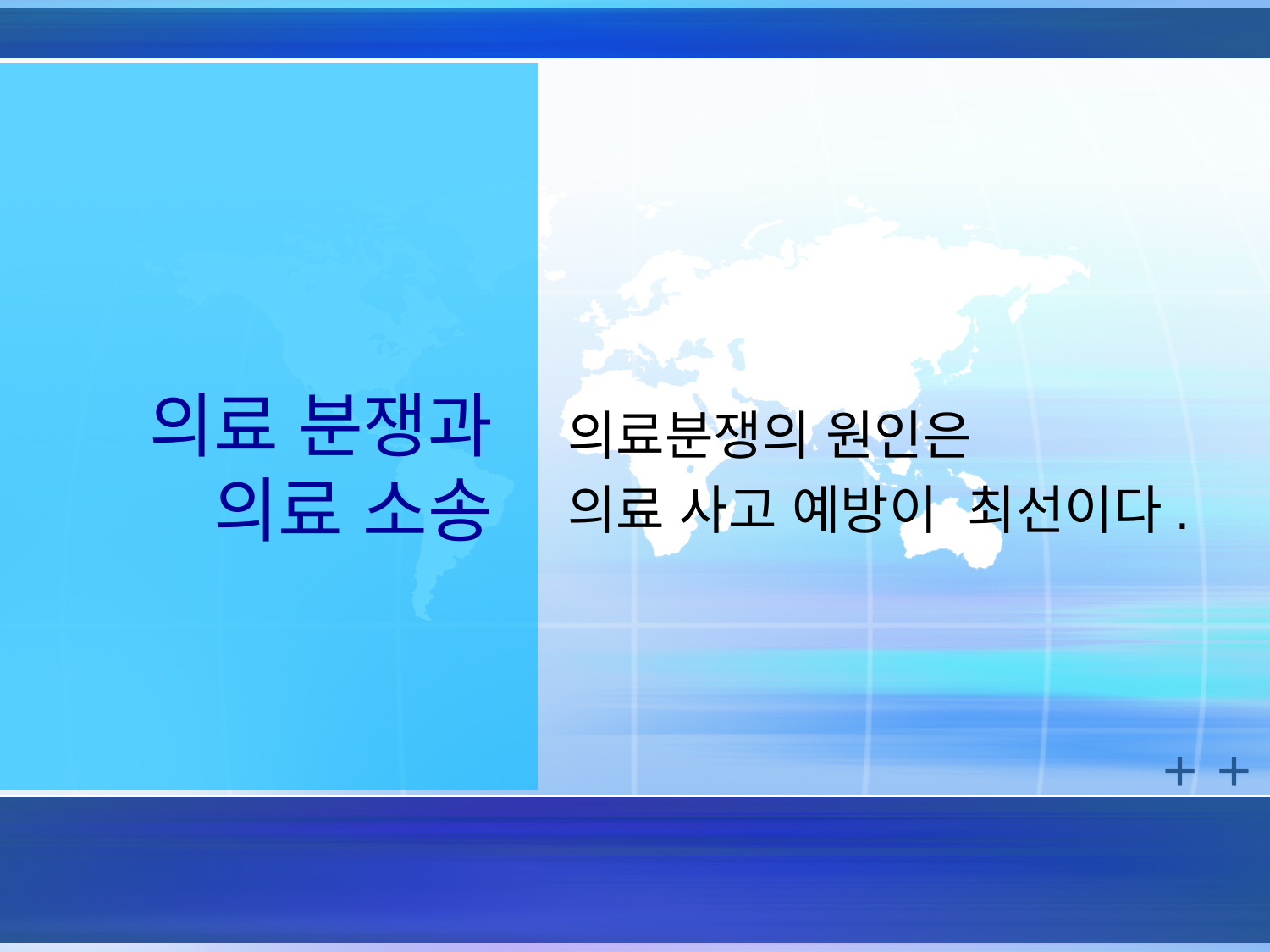

# 의료 분쟁과 의료 소송
의료분쟁의 원인은
의료 사고 예방이  최선이다.